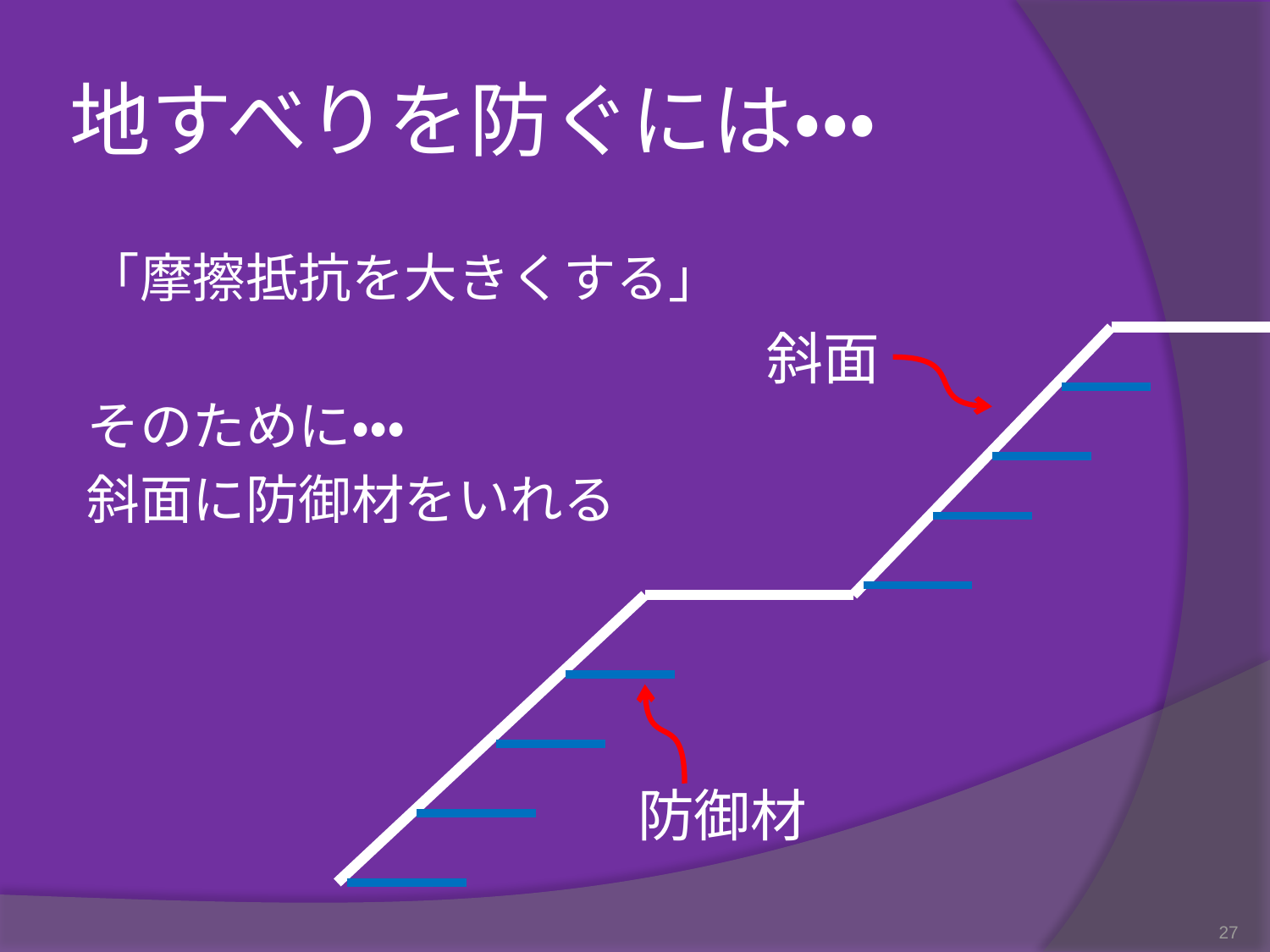

# 地すべりを防ぐには・・・
「摩擦抵抗を大きくする」

そのために・・・
斜面に防御材をいれる
斜面
防御材
27